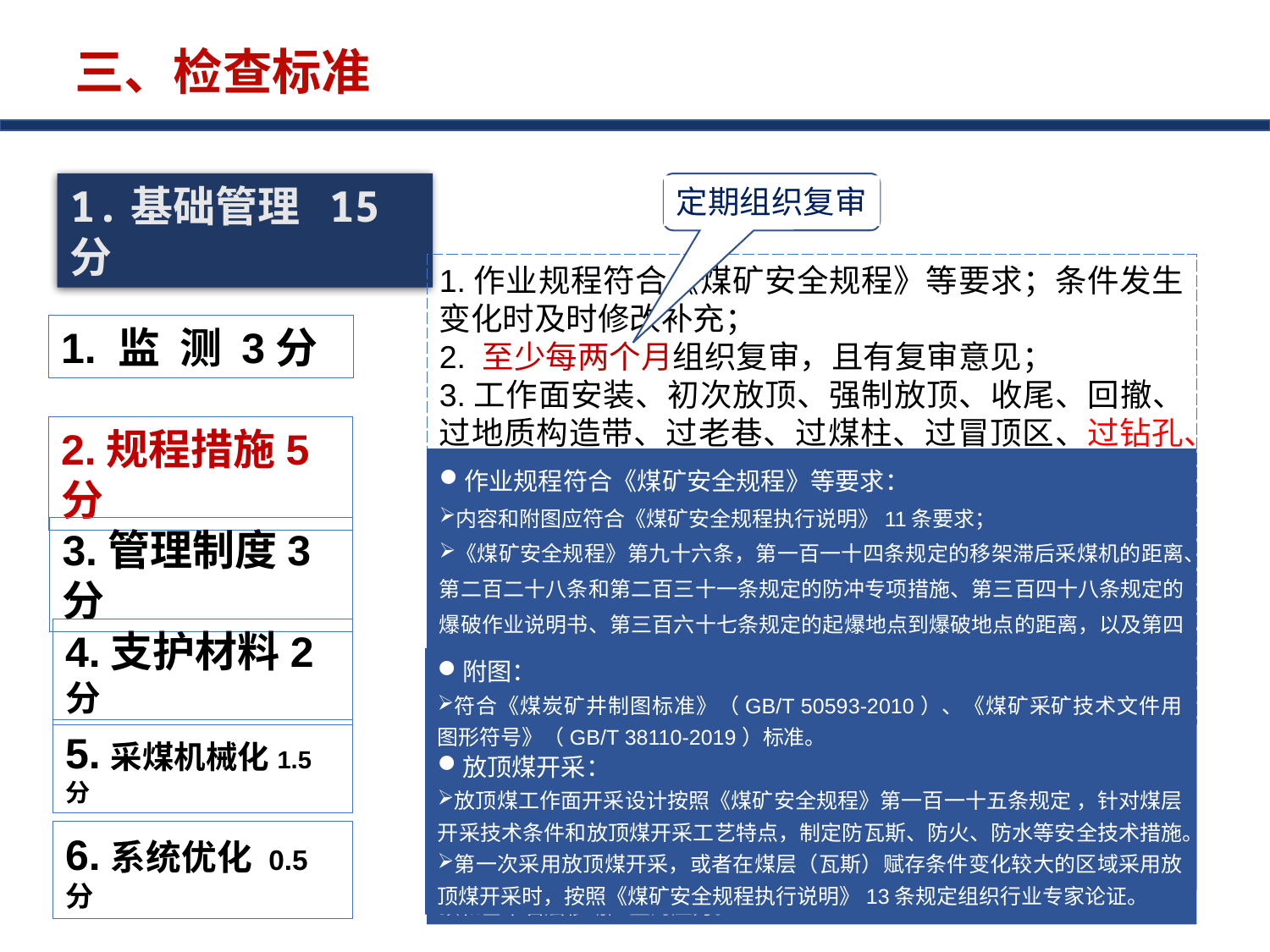

三、检查标准

1.基础管理  15分

定期组织复审
1.作业规程符合《煤矿安全规程》等要求；条件发生变化时及时修改补充；
2. 至少每两个月组织复审，且有复审意见；
3.工作面安装、初次放顶、强制放顶、收尾、回撤、过地质构造带、过老巷、过煤柱、过冒顶区、过钻孔、过陷落柱等，以及托伪顶开采时，制定安全技术措施并组织实施；
4. 支护方式的选择、支护强度的计算有依据；
5.作业规程中各种附图完整规范；
6.放顶煤开采工作面开采设计制定有防瓦斯、防灭火、防水等灾害治理专项安全技术措施，并按规定进行审批和验收
1. 监  测 3分
2.规程措施5分
作业规程符合《煤矿安全规程》等要求：
内容和附图应符合《煤矿安全规程执行说明》11条要求；
《煤矿安全规程》第九十六条，第一百一十四条规定的移架滞后采煤机的距离、第二百二十八条和第二百三十一条规定的防冲专项措施、第三百四十八条规定的爆破作业说明书、第三百六十七条规定的起爆地点到爆破地点的距离，以及第四百八十八条规定的监控与通信内容应写入作业规程或在作业规程中具体规定；
台阶及柔性掩护支架采煤工作面、水采工作面作业规程内容分别符合《煤矿安全规程》第九十九条、第一百一十二条、第一百一十三条规定；
本评分表基本要求涉及到的支护方式选择、支护强度的计算、支柱迎山角、液压支架（顶梁）端面距、采空区悬顶距离、破碎顶板假顶铺设、进回风巷控顶距、架棚巷道超前替棚距离、锚杆锚索支护巷道退锚距离、乳化液（浓缩液）浓度、进回风巷超前支护形式等应在作业规程中作出具体规定。
3.管理制度3分
4.支护材料2分
作业规程复审包括内容、贯彻及实施三个方面。
特殊安全技术措施
按照《关于进一步加强煤矿企业安全技术管理工作的指导意见》（安监总煤装〔2011〕51号）等要求，经矿总工程师审查批准后贯彻执行。
支护强度
依据《煤炭工业矿井采掘设备配备标准》（GB/T 51169-2016）4.2.1条第5款规定，支护强度应与工作面矿压相适应，支架的初撑力和工作阻力应满足直接顶和基本岩层移动产生的压力。
附图：
符合《煤炭矿井制图标准》（GB/T 50593-2010）、《煤矿采矿技术文件用图形符号》（GB/T 38110-2019）标准。
放顶煤开采：
放顶煤工作面开采设计按照《煤矿安全规程》第一百一十五条规定 ，针对煤层开采技术条件和放顶煤开采工艺特点，制定防瓦斯、防火、防水等安全技术措施。
第一次采用放顶煤开采，或者在煤层（瓦斯）赋存条件变化较大的区域采用放顶煤开采时，按照《煤矿安全规程执行说明》13条规定组织行业专家论证。
5.采煤机械化1.5分
6.系统优化 0.5分